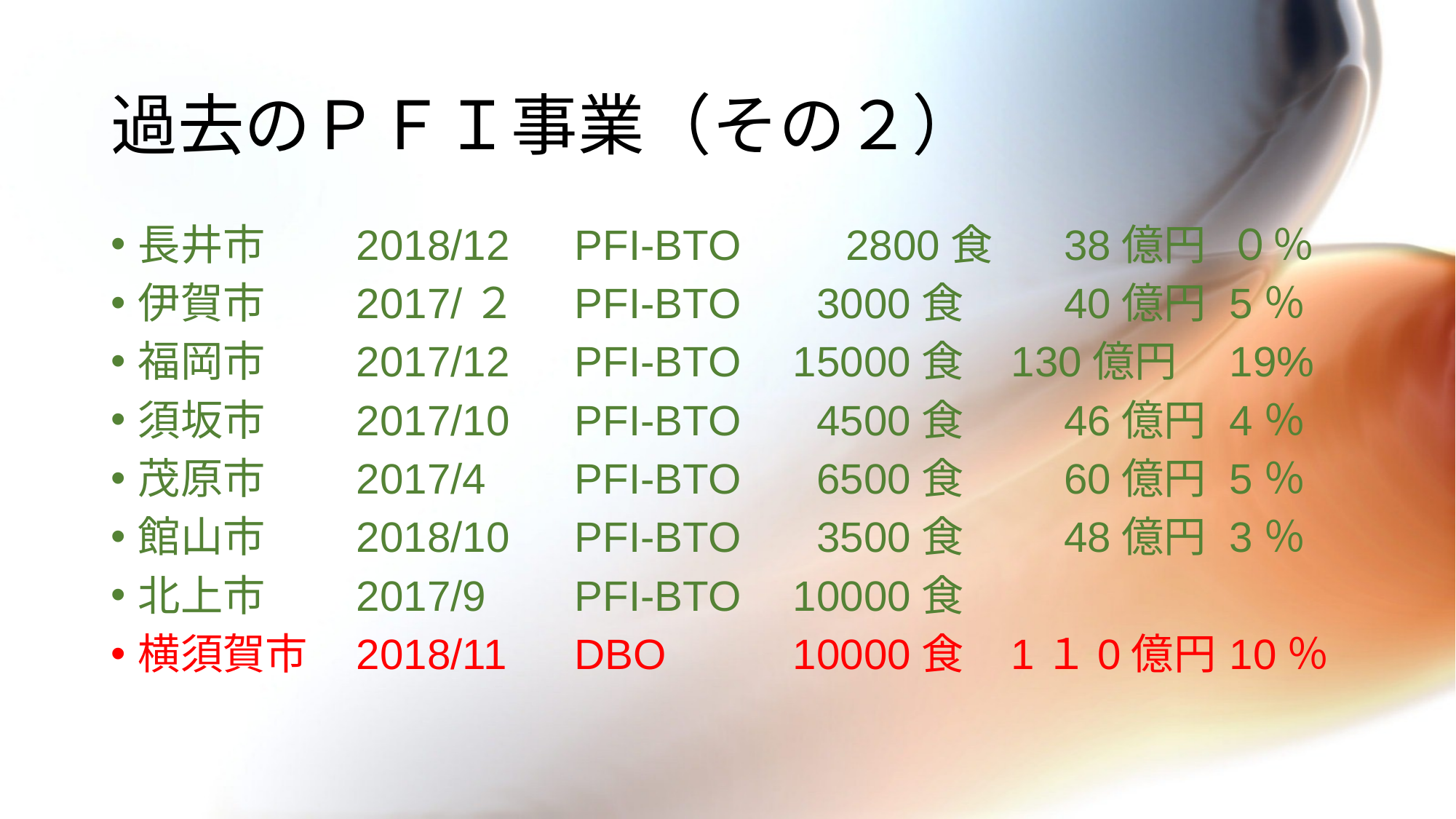

# 過去のＰＦＩ事業（その２）
長井市	2018/12	PFI-BTO	　2800食	　38億円	０％
伊賀市	2017/２	PFI-BTO	  3000食	　40億円	5％
福岡市	2017/12	PFI-BTO	15000食	130億円	19%
須坂市	2017/10	PFI-BTO	  4500食	　46億円	4％
茂原市	2017/4	PFI-BTO	  6500食	　60億円	5％
館山市	2018/10	PFI-BTO	  3500食	　48億円	3％
北上市	2017/9	PFI-BTO	10000食
横須賀市	2018/11	DBO		10000食	1１0億円	10％